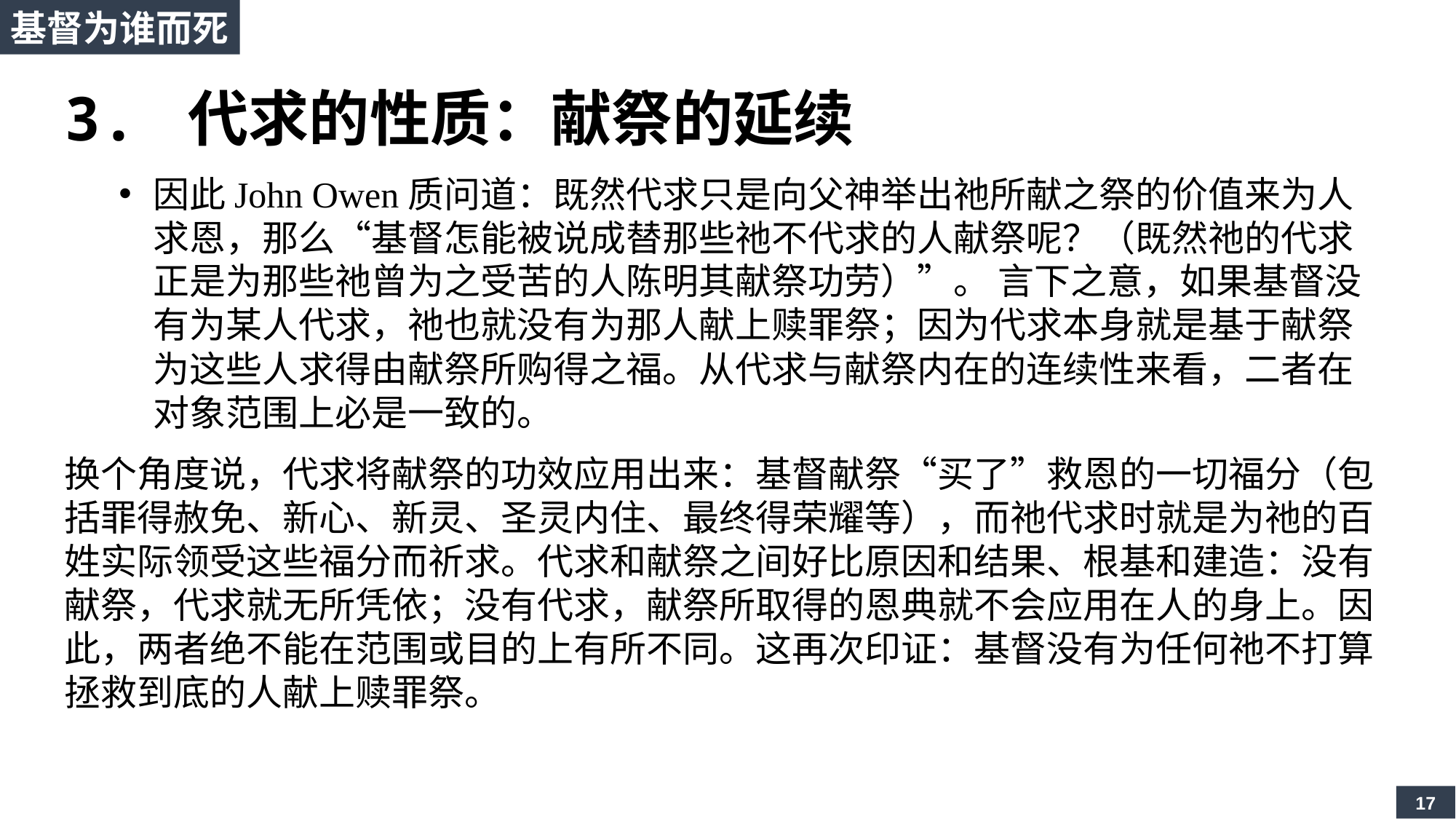

基督为谁而死
3. 代求的性质：献祭的延续
因此John Owen质问道：既然代求只是向父神举出祂所献之祭的价值来为人求恩，那么“基督怎能被说成替那些祂不代求的人献祭呢？（既然祂的代求正是为那些祂曾为之受苦的人陈明其献祭功劳）”。 言下之意，如果基督没有为某人代求，祂也就没有为那人献上赎罪祭；因为代求本身就是基于献祭为这些人求得由献祭所购得之福。从代求与献祭内在的连续性来看，二者在对象范围上必是一致的。
换个角度说，代求将献祭的功效应用出来：基督献祭“买了”救恩的一切福分（包括罪得赦免、新心、新灵、圣灵内住、最终得荣耀等），而祂代求时就是为祂的百姓实际领受这些福分而祈求。代求和献祭之间好比原因和结果、根基和建造：没有献祭，代求就无所凭依；没有代求，献祭所取得的恩典就不会应用在人的身上。因此，两者绝不能在范围或目的上有所不同。这再次印证：基督没有为任何祂不打算拯救到底的人献上赎罪祭。
17